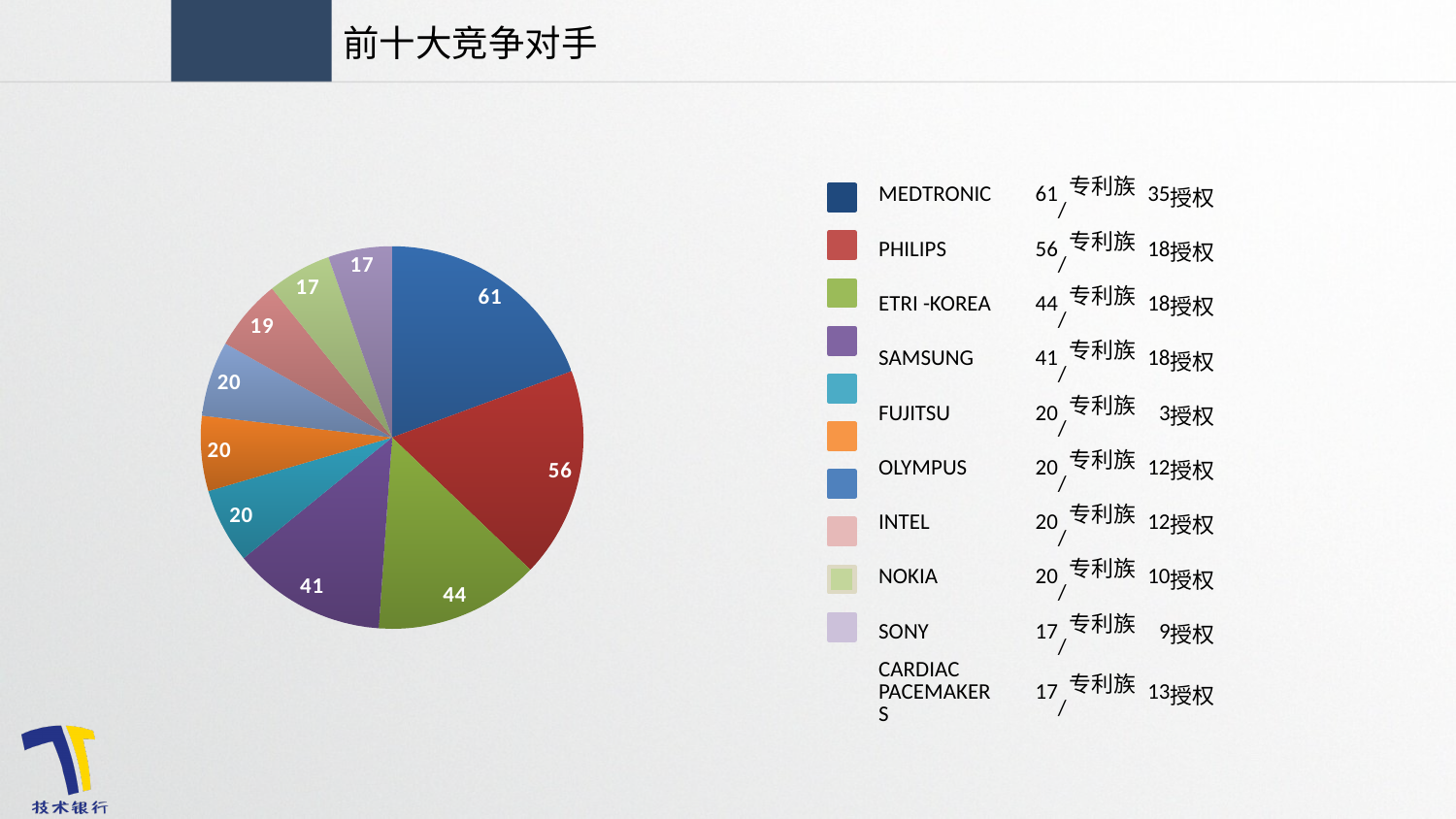

前十大竞争对手
| MEDTRONIC | 61 | 专利族/ | 35 | 授权 |
| --- | --- | --- | --- | --- |
| PHILIPS | 56 | 专利族/ | 18 | 授权 |
| ETRI -KOREA | 44 | 专利族/ | 18 | 授权 |
| SAMSUNG | 41 | 专利族/ | 18 | 授权 |
| FUJITSU | 20 | 专利族/ | 3 | 授权 |
| OLYMPUS | 20 | 专利族/ | 12 | 授权 |
| INTEL | 20 | 专利族/ | 12 | 授权 |
| NOKIA | 20 | 专利族/ | 10 | 授权 |
| SONY | 17 | 专利族/ | 9 | 授权 |
| CARDIAC PACEMAKERS | 17 | 专利族/ | 13 | 授权 |

### Chart

| Category |  |
|---|---|
| MEDTRONIC | 61.0 |
| PHILIPS | 56.0 |
| ETRI -KOREA | 44.0 |
| SAMSUNG | 41.0 |
| FUJITSU | 20.0 |
| OLYMPUS | 20.0 |
| INTEL | 20.0 |
| NOKIA | 19.0 |
| SONY | 17.0 |
| CARDIAC PACEMAKERS | 17.0 |